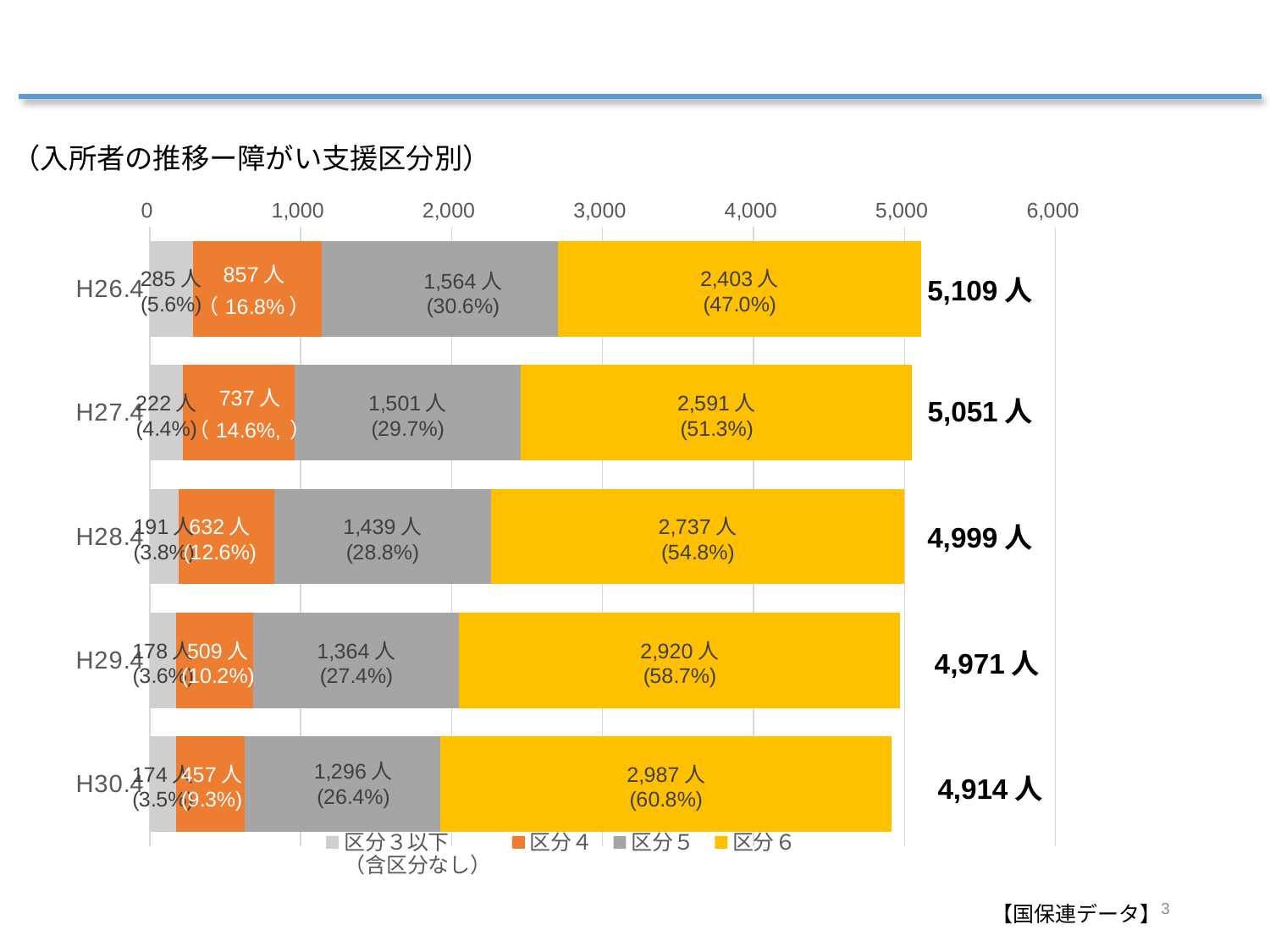

（入所者の推移ー障がい支援区分別）

### Chart

| Category | 区分３以下
（含区分なし） | 区分４ | 区分５ | 区分６ |
|---|---|---|---|---|
| H26.4 | 285.0 | 857.0 | 1564.0 | 2403.0 |
| H27.4 | 222.0 | 737.0 | 1501.0 | 2591.0 |
| H28.4 | 191.0 | 632.0 | 1439.0 | 2737.0 |
| H29.4 | 178.0 | 509.0 | 1364.0 | 2920.0 |
| H30.4 | 174.0 | 457.0 | 1296.0 | 2987.0 |
5,109人

5,051人
4,999人
4,971人
4,914人
3
【国保連データ】